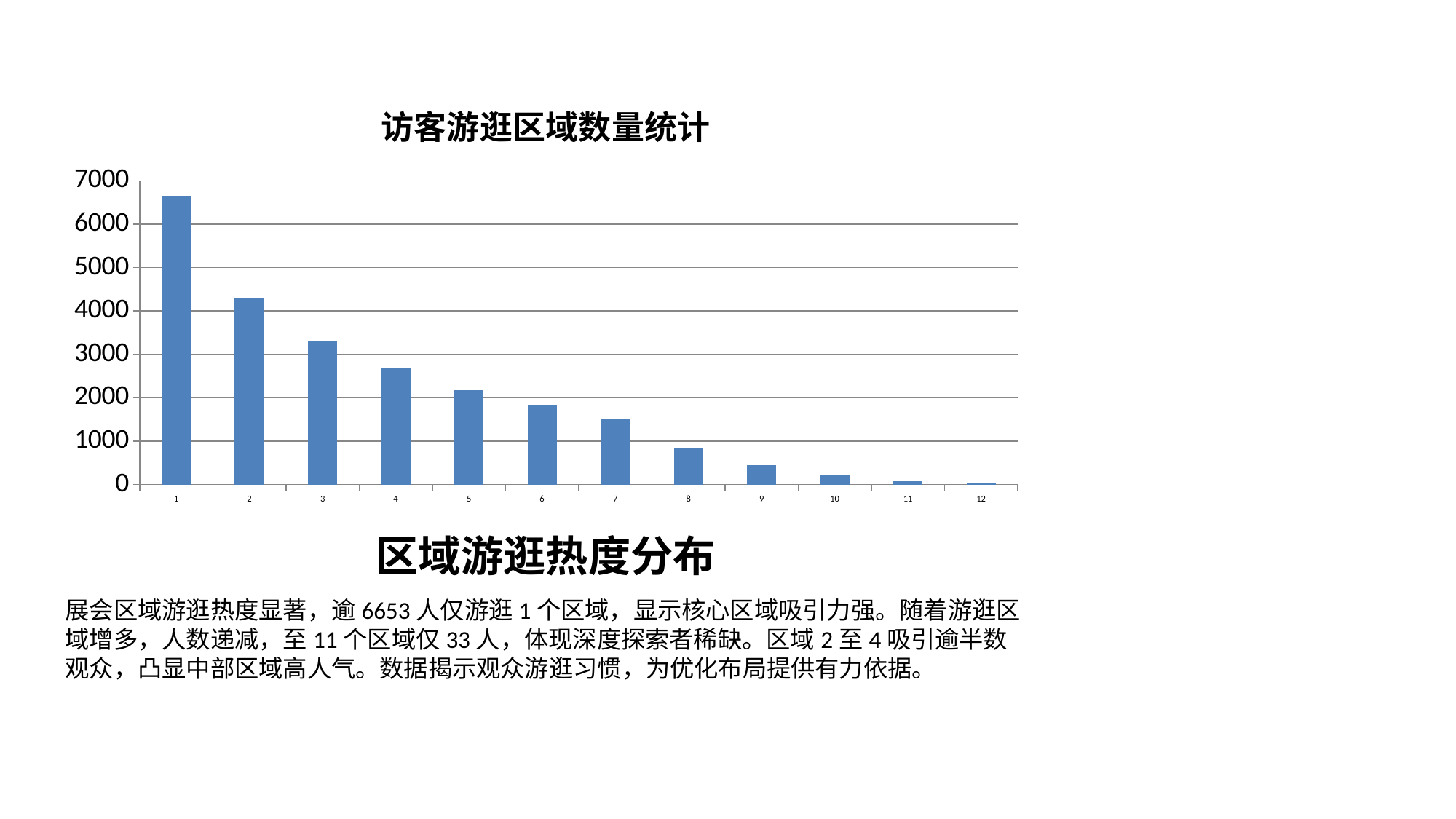

### Chart: 访客游逛区域数量统计

| Category | 访问次数 |
|---|---|
| 1 | 6653.0 |
| 2 | 4281.0 |
| 3 | 3290.0 |
| 4 | 2678.0 |
| 5 | 2166.0 |
| 6 | 1817.0 |
| 7 | 1501.0 |
| 8 | 832.0 |
| 9 | 440.0 |
| 10 | 209.0 |
| 11 | 82.0 |
| 12 | 33.0 |
区域游逛热度分布
展会区域游逛热度显著，逾6653人仅游逛1个区域，显示核心区域吸引力强。随着游逛区域增多，人数递减，至11个区域仅33人，体现深度探索者稀缺。区域2至4吸引逾半数观众，凸显中部区域高人气。数据揭示观众游逛习惯，为优化布局提供有力依据。